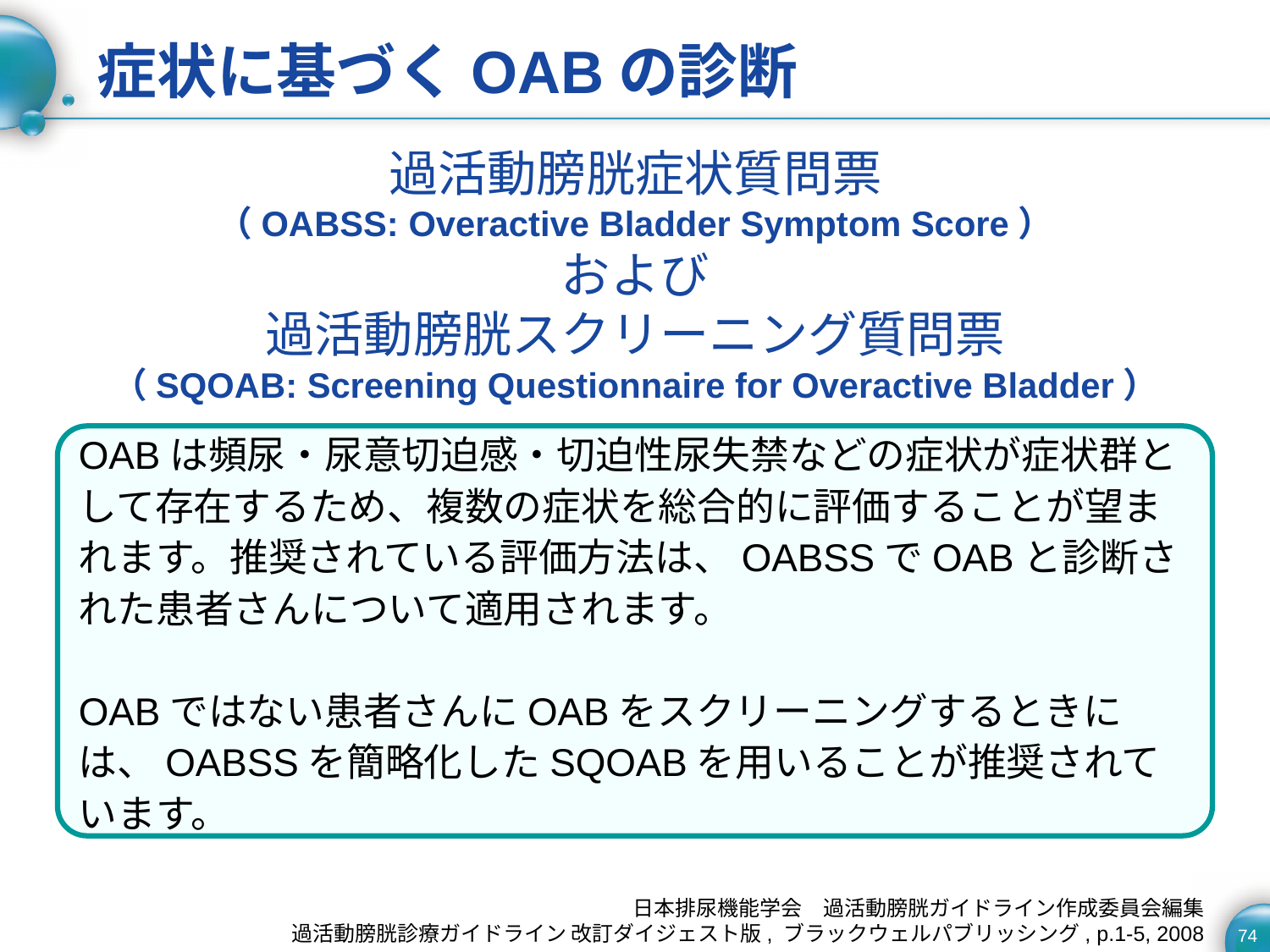

# 症状に基づくOABの診断
過活動膀胱症状質問票
（OABSS: Overactive Bladder Symptom Score）
および
過活動膀胱スクリーニング質問票
（SQOAB: Screening Questionnaire for Overactive Bladder）
OABは頻尿・尿意切迫感・切迫性尿失禁などの症状が症状群として存在するため、複数の症状を総合的に評価することが望まれます。推奨されている評価方法は、OABSSでOABと診断された患者さんについて適用されます。

OABではない患者さんにOABをスクリーニングするときには、OABSSを簡略化したSQOABを用いることが推奨されています。
日本排尿機能学会　過活動膀胱ガイドライン作成委員会編集
過活動膀胱診療ガイドライン 改訂ダイジェスト版, ブラックウェルパブリッシング, p.1-5, 2008
74